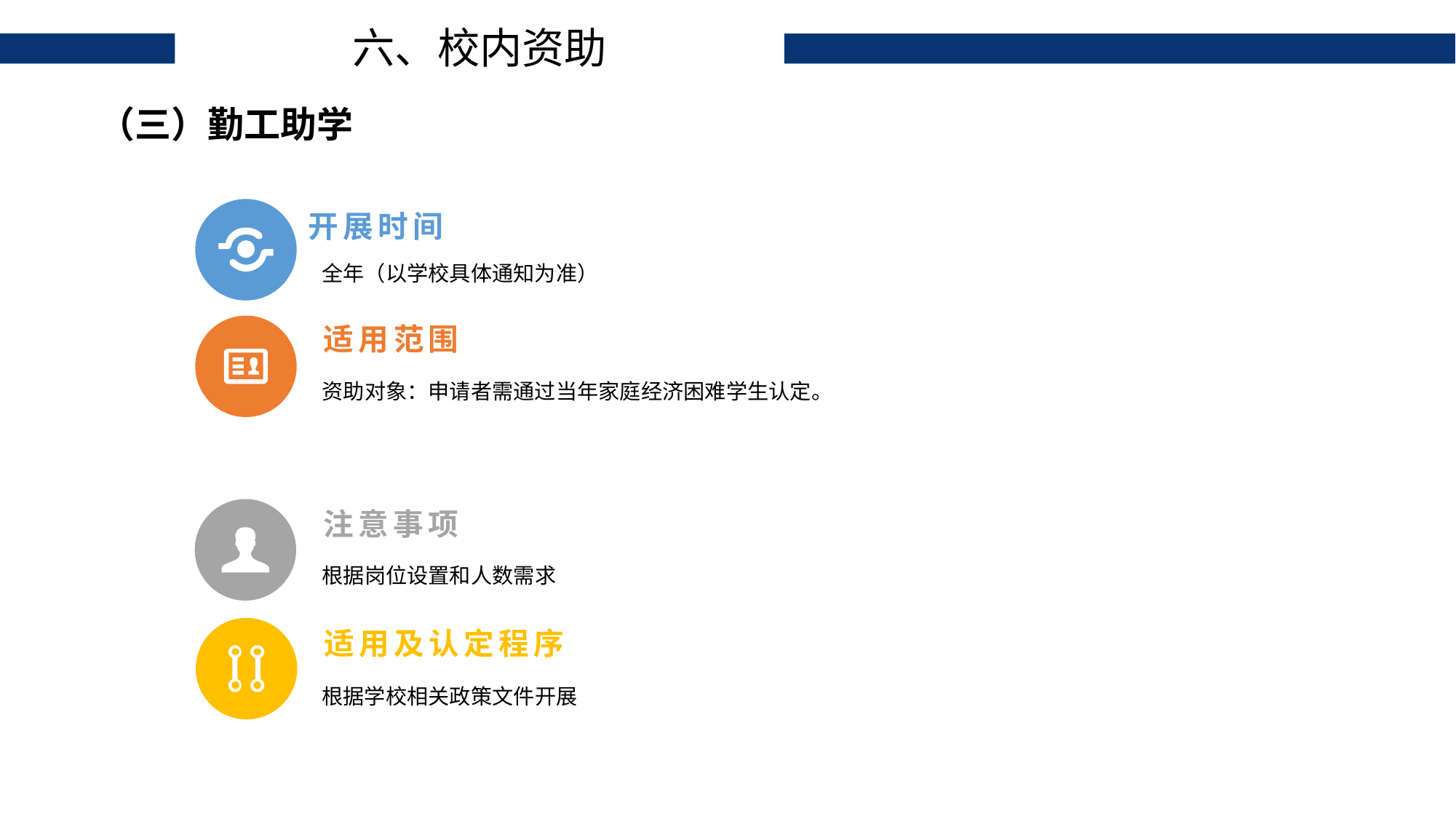

六、校内资助
（三）勤工助学
开展时间

全年（以学校具体通知为准）

适用范围

资助对象：申请者需通过当年家庭经济困难学生认定。

注意事项

根据岗位设置和人数需求
适用及认定程序

根据学校相关政策文件开展